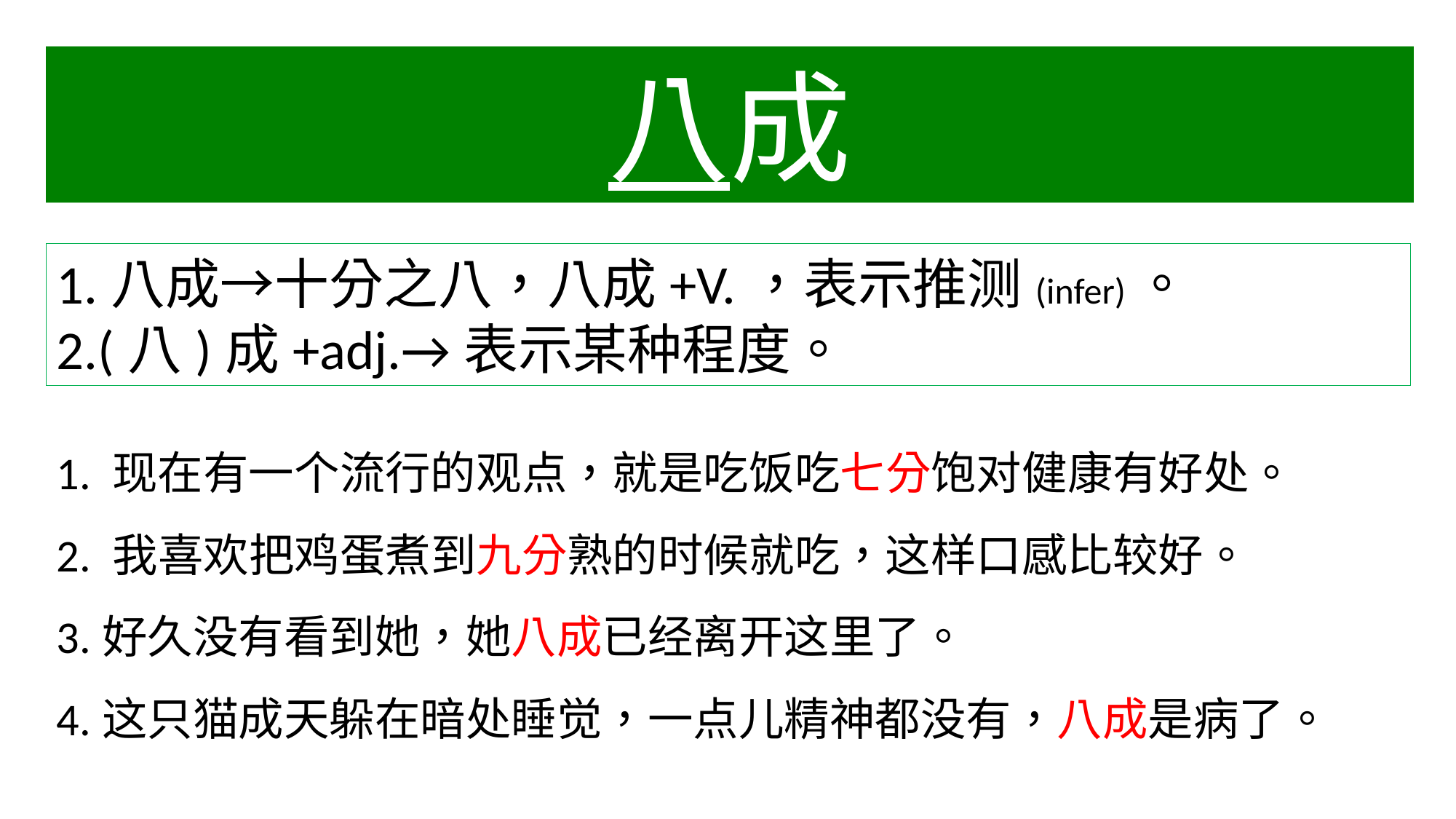

八成
1.八成→十分之八，八成+V.，表示推测(infer)。
2.(八)成+adj.→表示某种程度。
1. 现在有一个流行的观点，就是吃饭吃七分饱对健康有好处。
2. 我喜欢把鸡蛋煮到九分熟的时候就吃，这样口感比较好。
3.好久没有看到她，她八成已经离开这里了。
4.这只猫成天躲在暗处睡觉，一点儿精神都没有，八成是病了。